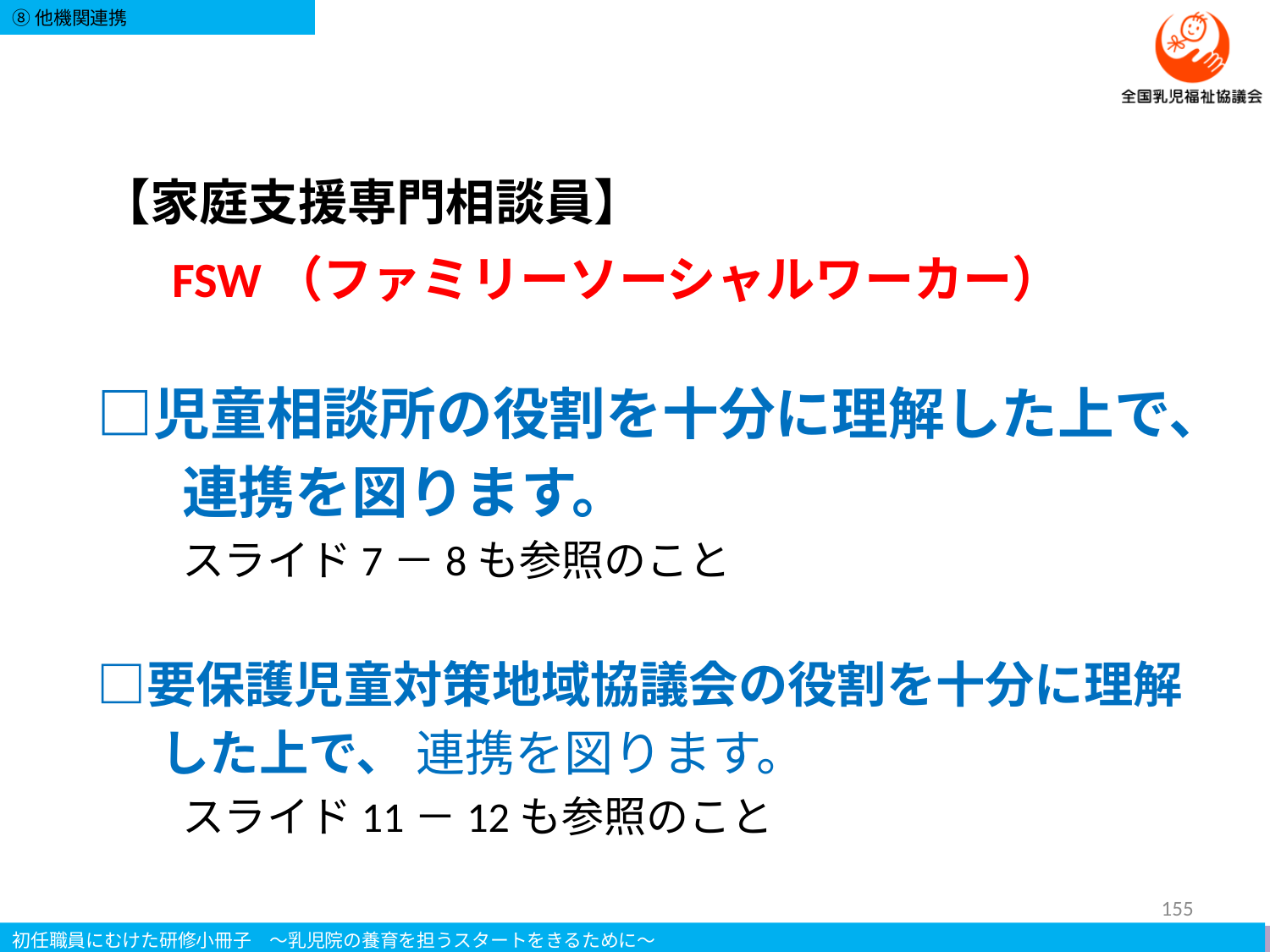

【家庭支援専門相談員】
　　　FSW（ファミリーソーシャルワーカー）

　　□児童相談所の役割を十分に理解した上で、
　　　連携を図ります。
　　　　スライド7－8も参照のこと

　　□要保護児童対策地域協議会の役割を十分に理解
　　　した上で、 連携を図ります。
　　　　スライド11－12も参照のこと
155